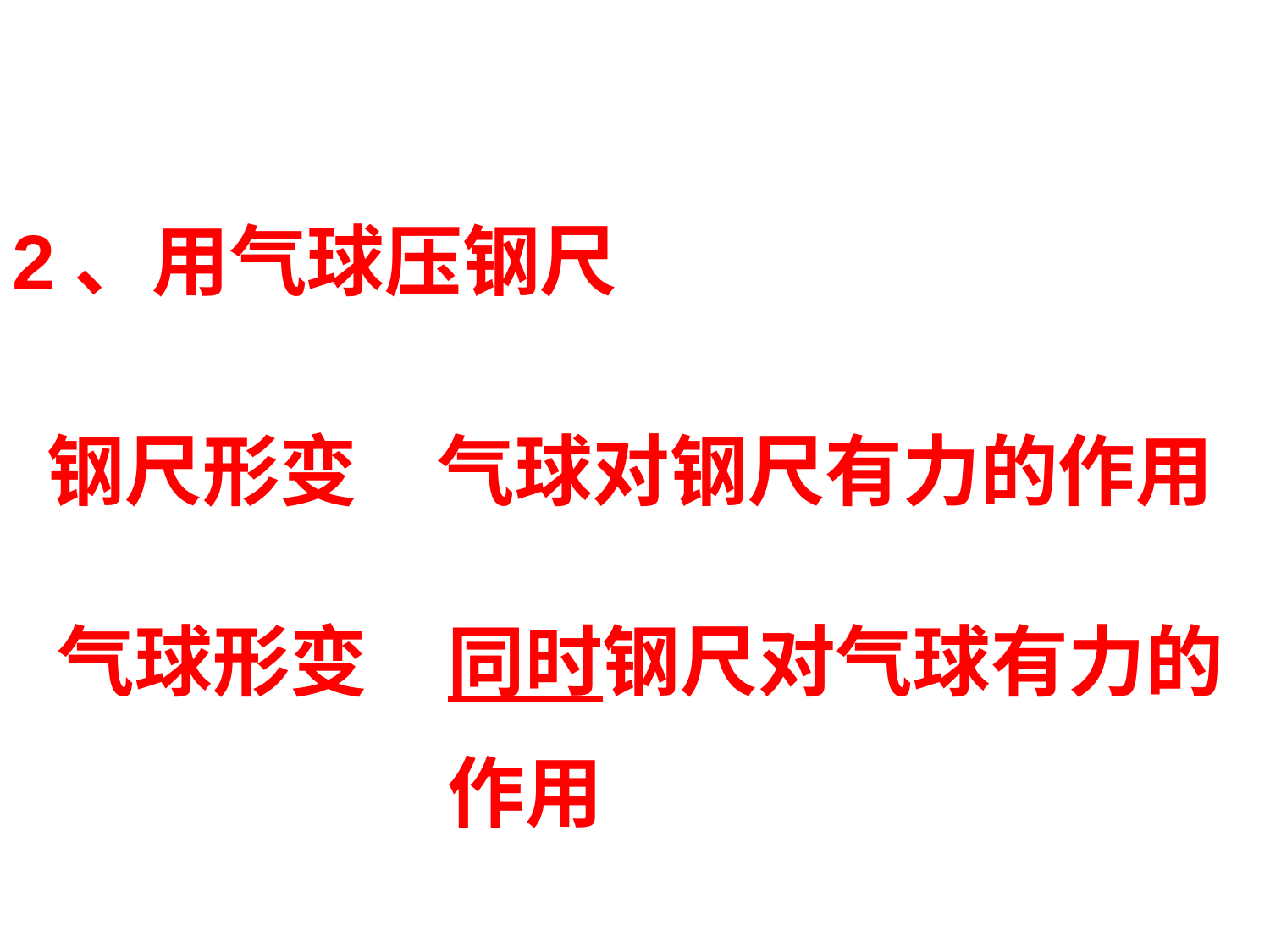

2、用气球压钢尺
钢尺形变
气球对钢尺有力的作用
气球形变
同时钢尺对气球有力的
作用